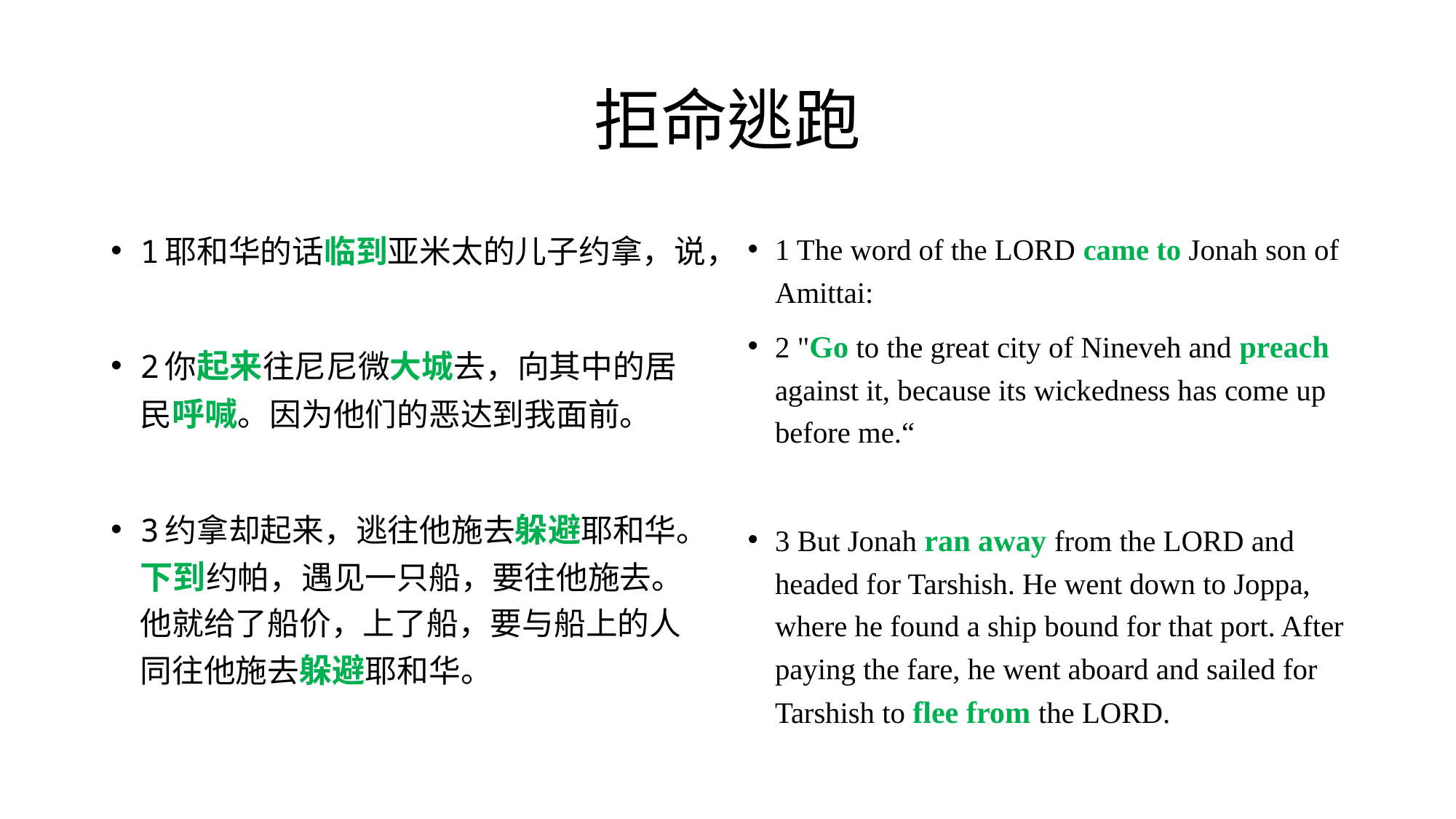

# 拒命逃跑
1耶和华的话临到亚米太的儿子约拿，说，

2你起来往尼尼微大城去，向其中的居民呼喊。因为他们的恶达到我面前。

3约拿却起来，逃往他施去躲避耶和华。下到约帕，遇见一只船，要往他施去。他就给了船价，上了船，要与船上的人同往他施去躲避耶和华。
1 The word of the LORD came to Jonah son of Amittai:
2 "Go to the great city of Nineveh and preach against it, because its wickedness has come up before me.“

3 But Jonah ran away from the LORD and headed for Tarshish. He went down to Joppa, where he found a ship bound for that port. After paying the fare, he went aboard and sailed for Tarshish to flee from the LORD.